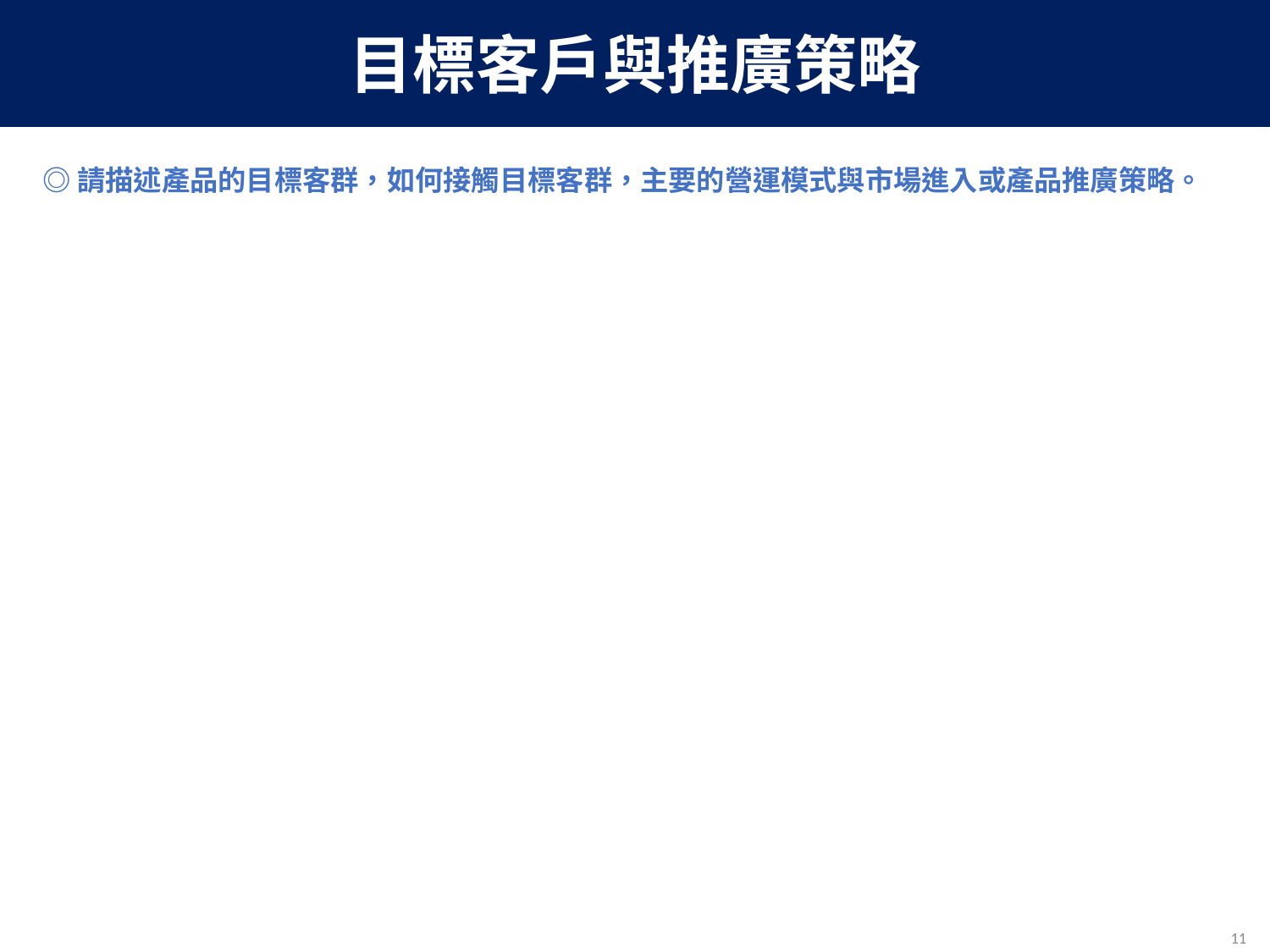

目標客戶與推廣策略
◎請描述產品的目標客群，如何接觸目標客群，主要的營運模式與市場進入或產品推廣策略。
11